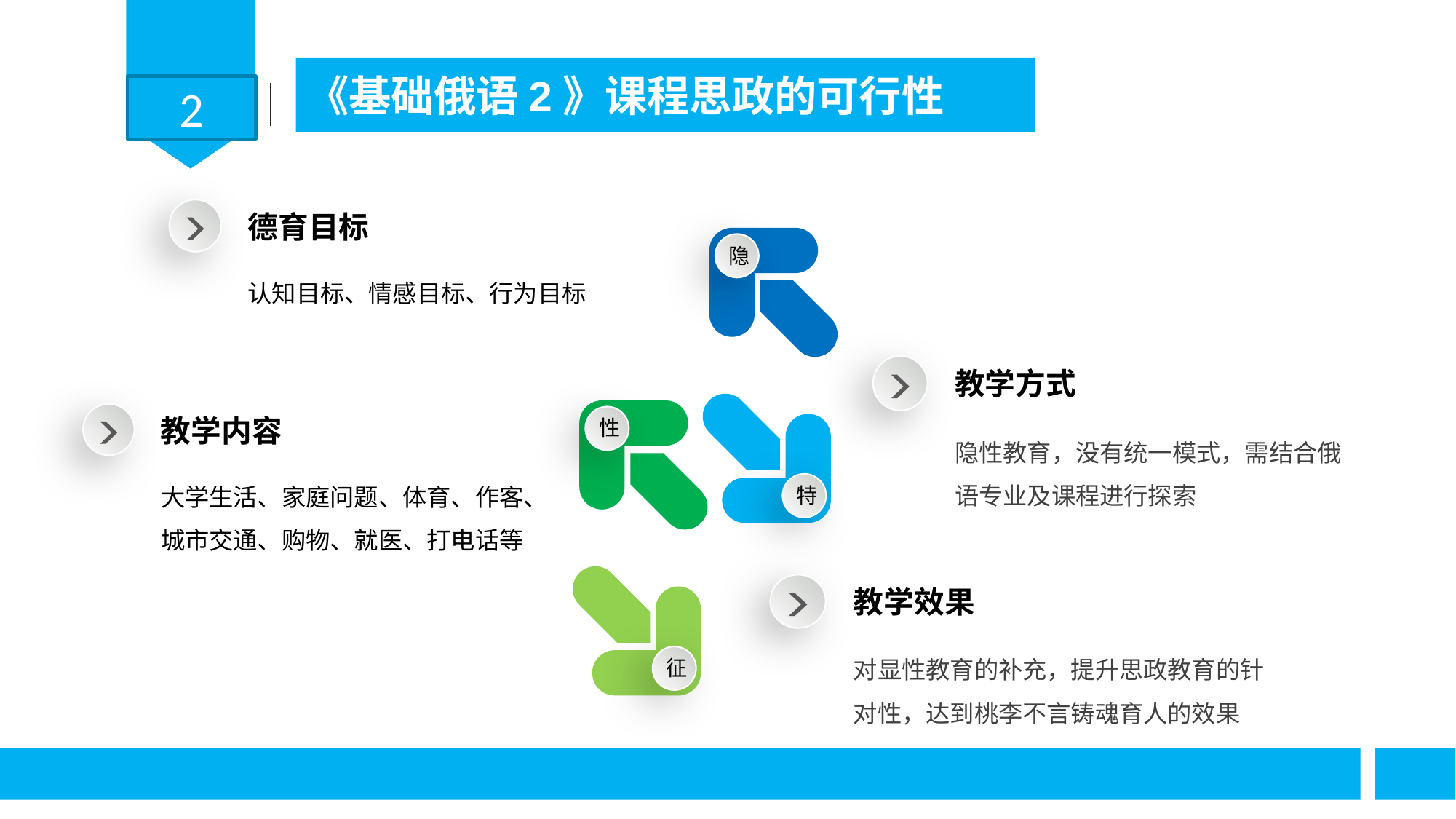

《基础俄语2》课程思政的可行性
2

德育目标

认知目标、情感目标、行为目标

隐

教学方式

隐性教育，没有统一模式，需结合俄语专业及课程进行探索

性

特

教学内容

大学生活、家庭问题、体育、作客、城市交通、购物、就医、打电话等

征

教学效果

对显性教育的补充，提升思政教育的针对性，达到桃李不言铸魂育人的效果